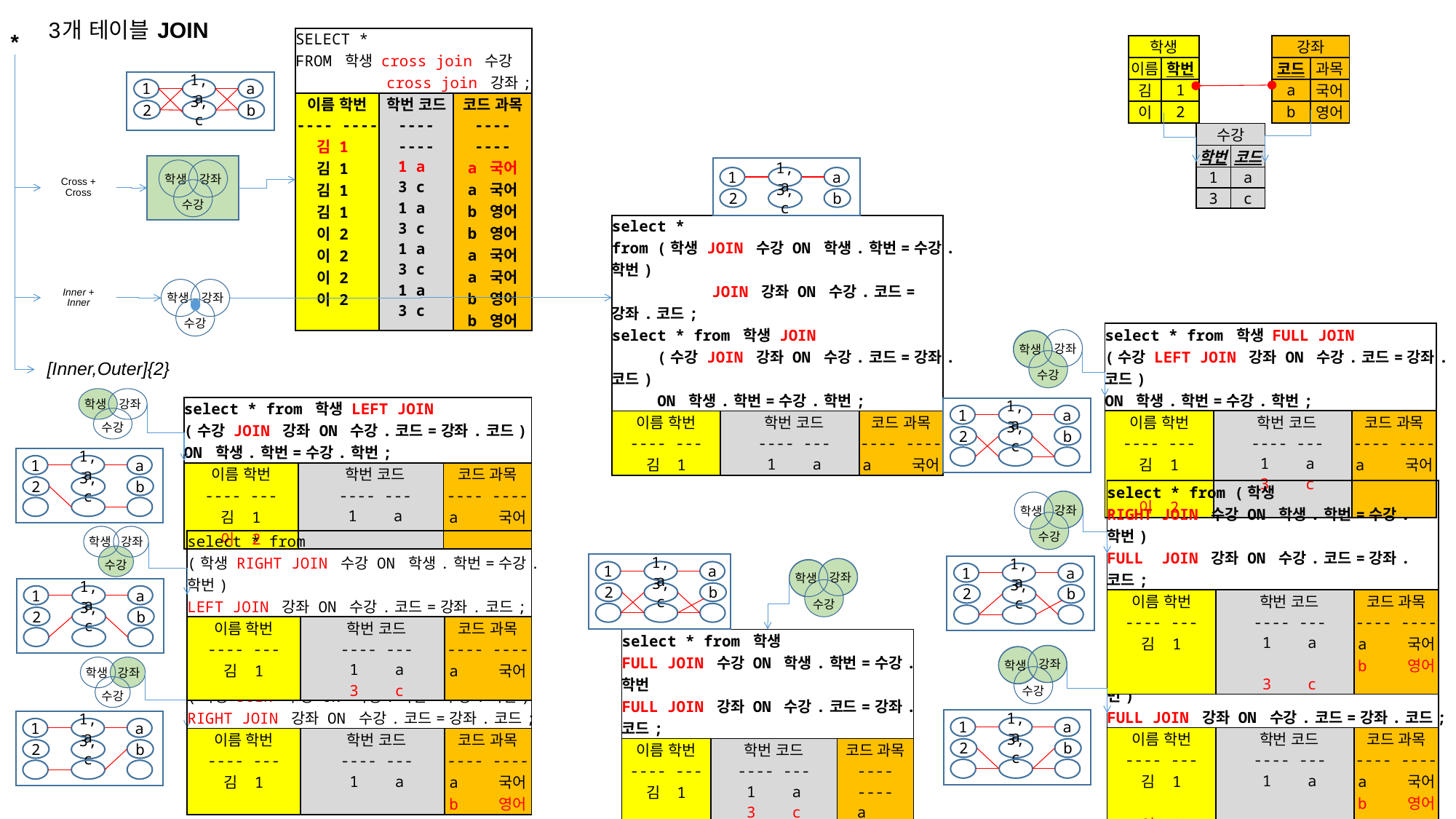

3개 테이블 JOIN
| SELECT \* FROM 학생 cross join 수강 cross join 강좌; |  |  |
| --- | --- | --- |
| 이름 학번 ---- ---- 김 1 김 1 김 1 김 1 이 2 이 2 이 2 이 2 | 학번 코드 ---- ---- 1 a 3 c 1 a 3 c 1 a 3 c 1 a 3 c | 코드 과목 ---- ---- a 국어 a 국어 b 영어 b 영어 a 국어 a 국어 b 영어 b 영어 |
*
| 학생 |  |
| --- | --- |
| 이름 | 학번 |
| 김 | 1 |
| 이 | 2 |
| 강좌 |  |
| --- | --- |
| 코드 | 과목 |
| a | 국어 |
| b | 영어 |

1
1,a
a
2
b
3,c
| 수강 |  |
| --- | --- |
| 학번 | 코드 |
| 1 | a |
| 3 | c |

학생
강좌
1
1,a
a
Cross + Cross
수강
2
b
3,c
| select \* from (학생 JOIN 수강 ON 학생.학번=수강.학번) JOIN 강좌 ON 수강.코드=강좌.코드; select \* from 학생 JOIN (수강 JOIN 강좌 ON 수강.코드=강좌.코드) ON 학생.학번=수강.학번; |  |  |
| --- | --- | --- |
| 이름 학번 ---- --- 김 1 | 학번 코드 ---- --- 1 a | 코드 과목 ---- ---- a 국어 |
학생
강좌
Inner + Inner

수강
| select \* from 학생 FULL JOIN (수강 LEFT JOIN 강좌 ON 수강.코드=강좌.코드) ON 학생.학번=수강.학번; |  |  |
| --- | --- | --- |
| 이름 학번 ---- --- 김 1 이 2 | 학번 코드 ---- --- 1 a 3 c | 코드 과목 ---- ---- a 국어 |
강좌
학생

수강
[Inner,Outer]{2}
학생
강좌
| select \* from 학생 LEFT JOIN (수강 JOIN 강좌 ON 수강.코드=강좌.코드) ON 학생.학번=수강.학번; |  |  |
| --- | --- | --- |
| 이름 학번 ---- --- 김 1 이 2 | 학번 코드 ---- --- 1 a | 코드 과목 ---- ---- a 국어 |

1
1,a
a
수강
2
b
3,c

1
1,a
a
2
b
3,c
| select \* from (학생 RIGHT JOIN 수강 ON 학생.학번=수강.학번) FULL JOIN 강좌 ON 수강.코드=강좌.코드; |  |  |
| --- | --- | --- |
| 이름 학번 ---- --- 김 1 | 학번 코드 ---- --- 1 a 3 c | 코드 과목 ---- ---- a 국어 b 영어 |

강좌
학생

수강
학생
강좌
| select \* from (학생 RIGHT JOIN 수강 ON 학생.학번=수강.학번) LEFT JOIN 강좌 ON 수강.코드=강좌.코드; |  |  |
| --- | --- | --- |
| 이름 학번 ---- --- 김 1 | 학번 코드 ---- --- 1 a 3 c | 코드 과목 ---- ---- a 국어 |
수강

강좌
학생

1
1,a
a
1
1,a
a

수강
2
b
3,c
2
b
3,c
1
1,a
a

2
b
3,c

| select \* from 학생 FULL JOIN 수강 ON 학생.학번=수강.학번 FULL JOIN 강좌 ON 수강.코드=강좌.코드; |  |  |
| --- | --- | --- |
| 이름 학번 ---- --- 김 1 이 2 | 학번 코드 ---- --- 1 a 3 c | 코드 과목 ---- ---- a 국어 b 영어 |
| select \* from (학생 LEFT JOIN 수강 ON 학생.학번=수강.학번) FULL JOIN 강좌 ON 수강.코드=강좌.코드; |  |  |
| --- | --- | --- |
| 이름 학번 ---- --- 김 1 이 2 | 학번 코드 ---- --- 1 a | 코드 과목 ---- ---- a 국어 b 영어 |

강좌
학생

학생
강좌
| select \* from (학생 JOIN 수강 ON 학생.학번=수강.학번) RIGHT JOIN 강좌 ON 수강.코드=강좌.코드; |  |  |
| --- | --- | --- |
| 이름 학번 ---- --- 김 1 | 학번 코드 ---- --- 1 a | 코드 과목 ---- ---- a 국어 b 영어 |
수강
수강

1
1,a
a
1
1,a
a
2
b
3,c
2
b
3,c